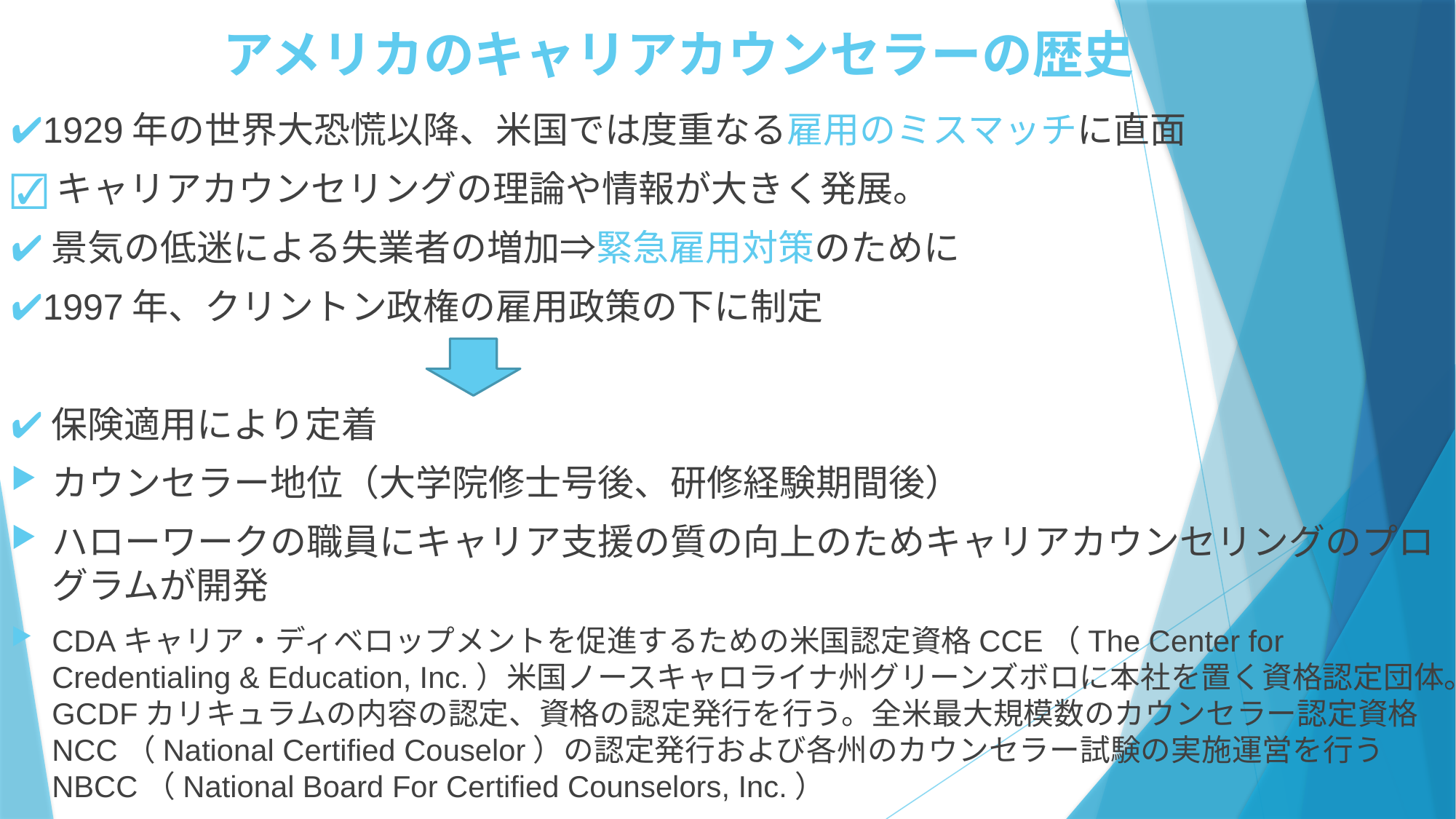

アメリカのキャリアカウンセラーの歴史
✔1929年の世界大恐慌以降、米国では度重なる雇用のミスマッチに直面
☑キャリアカウンセリングの理論や情報が大きく発展。
✔景気の低迷による失業者の増加⇒緊急雇用対策のために
✔1997年、クリントン政権の雇用政策の下に制定

✔保険適用により定着
カウンセラー地位（大学院修士号後、研修経験期間後）
ハローワークの職員にキャリア支援の質の向上のためキャリアカウンセリングのプログラムが開発
CDAキャリア・ディベロップメントを促進するための米国認定資格CCE（The Center for Credentialing & Education, Inc.）米国ノースキャロライナ州グリーンズボロに本社を置く資格認定団体。GCDFカリキュラムの内容の認定、資格の認定発行を行う。全米最大規模数のカウンセラー認定資格NCC（National Certified Couselor）の認定発行および各州のカウンセラー試験の実施運営を行うNBCC（National Board For Certified Counselors, Inc.）